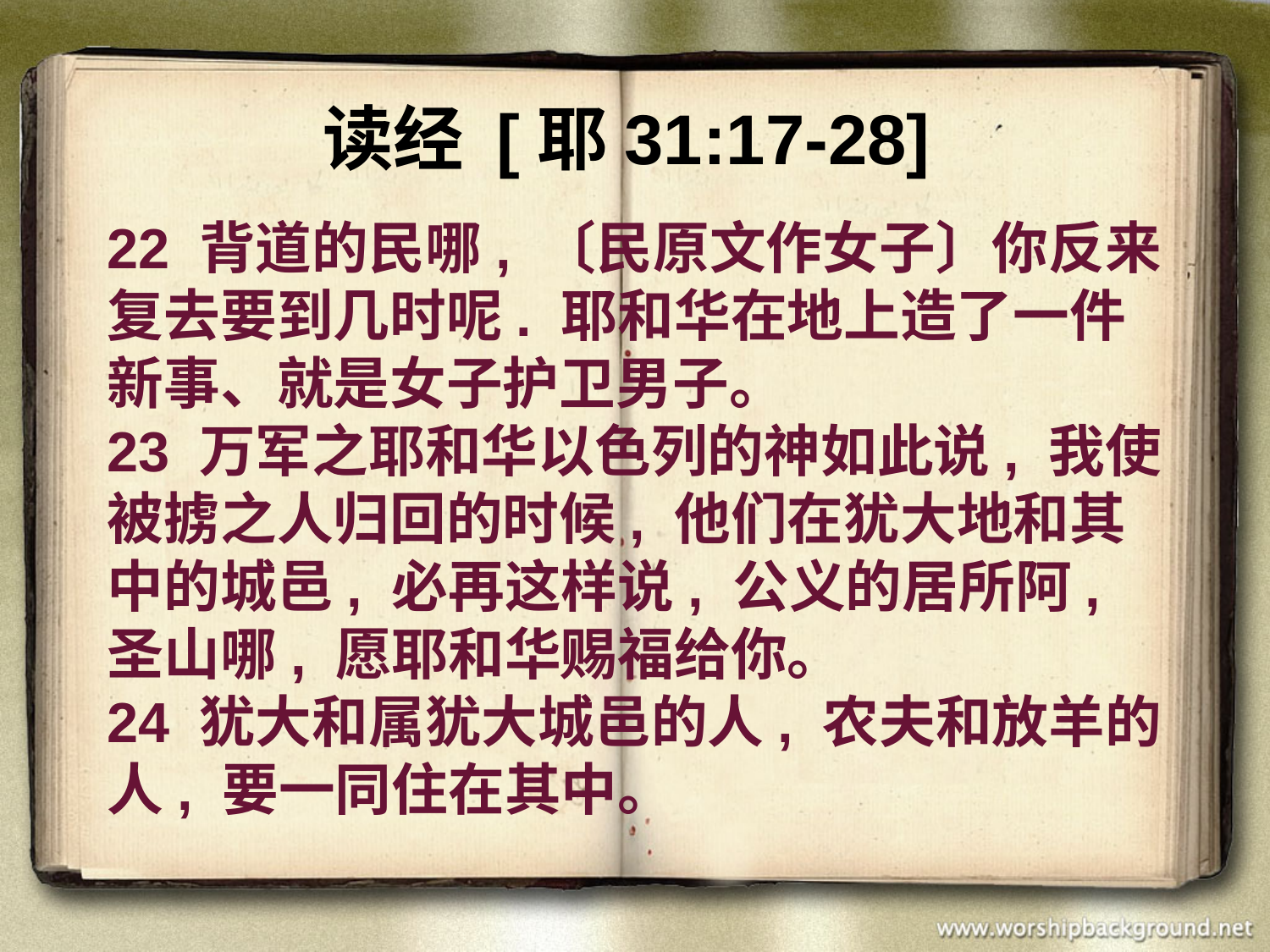

# 读经 [耶31:17-28]
22 背道的民哪, 〔民原文作女子〕你反来复去要到几时呢. 耶和华在地上造了一件新事、就是女子护卫男子。
23 万军之耶和华以色列的神如此说, 我使被掳之人归回的时候, 他们在犹大地和其中的城邑, 必再这样说, 公义的居所阿, 圣山哪, 愿耶和华赐福给你。
24 犹大和属犹大城邑的人, 农夫和放羊的人, 要一同住在其中。